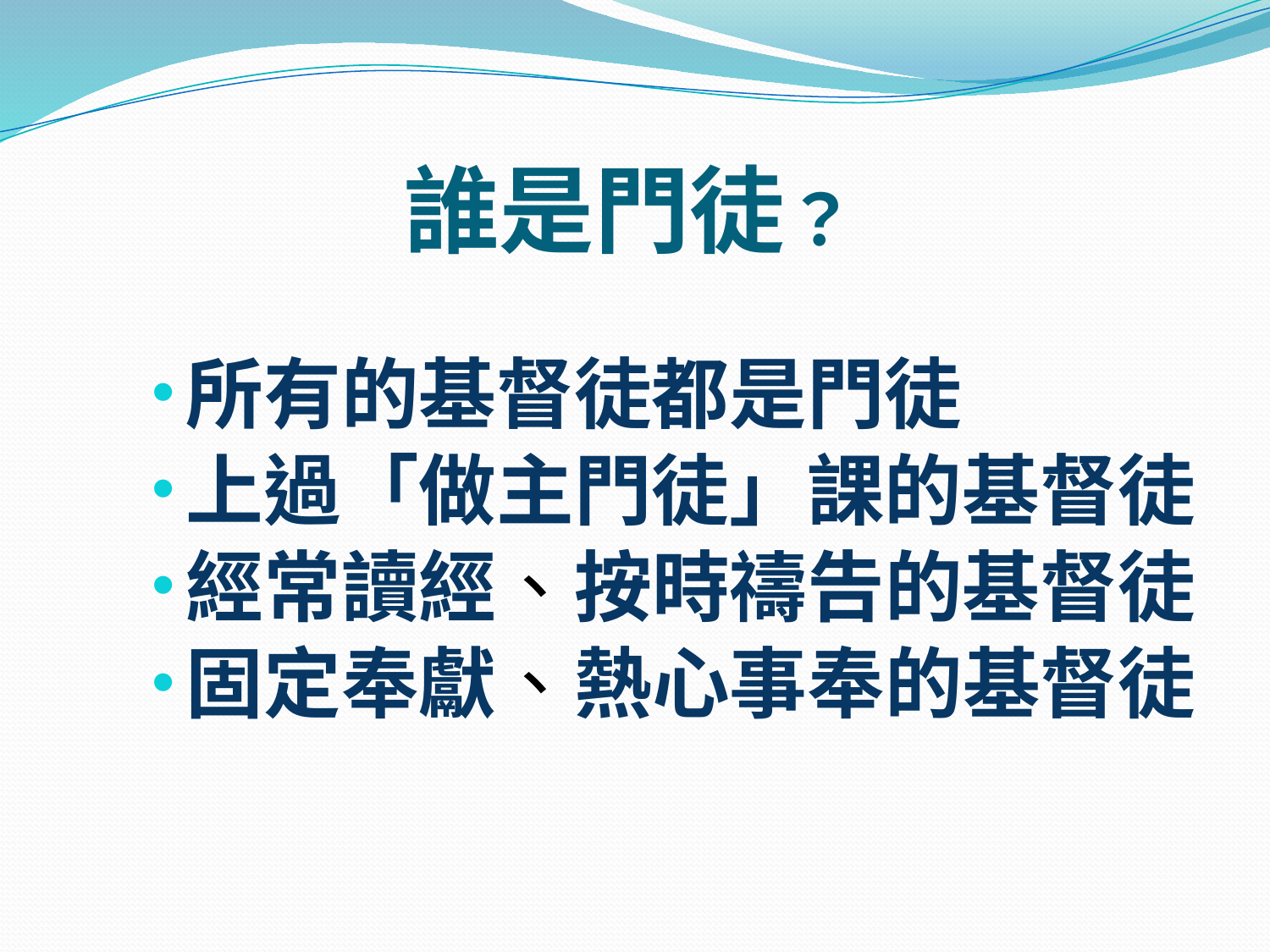

# 誰是門徒？
所有的基督徒都是門徒
上過「做主門徒」課的基督徒
經常讀經、按時禱告的基督徒
固定奉獻、熱心事奉的基督徒